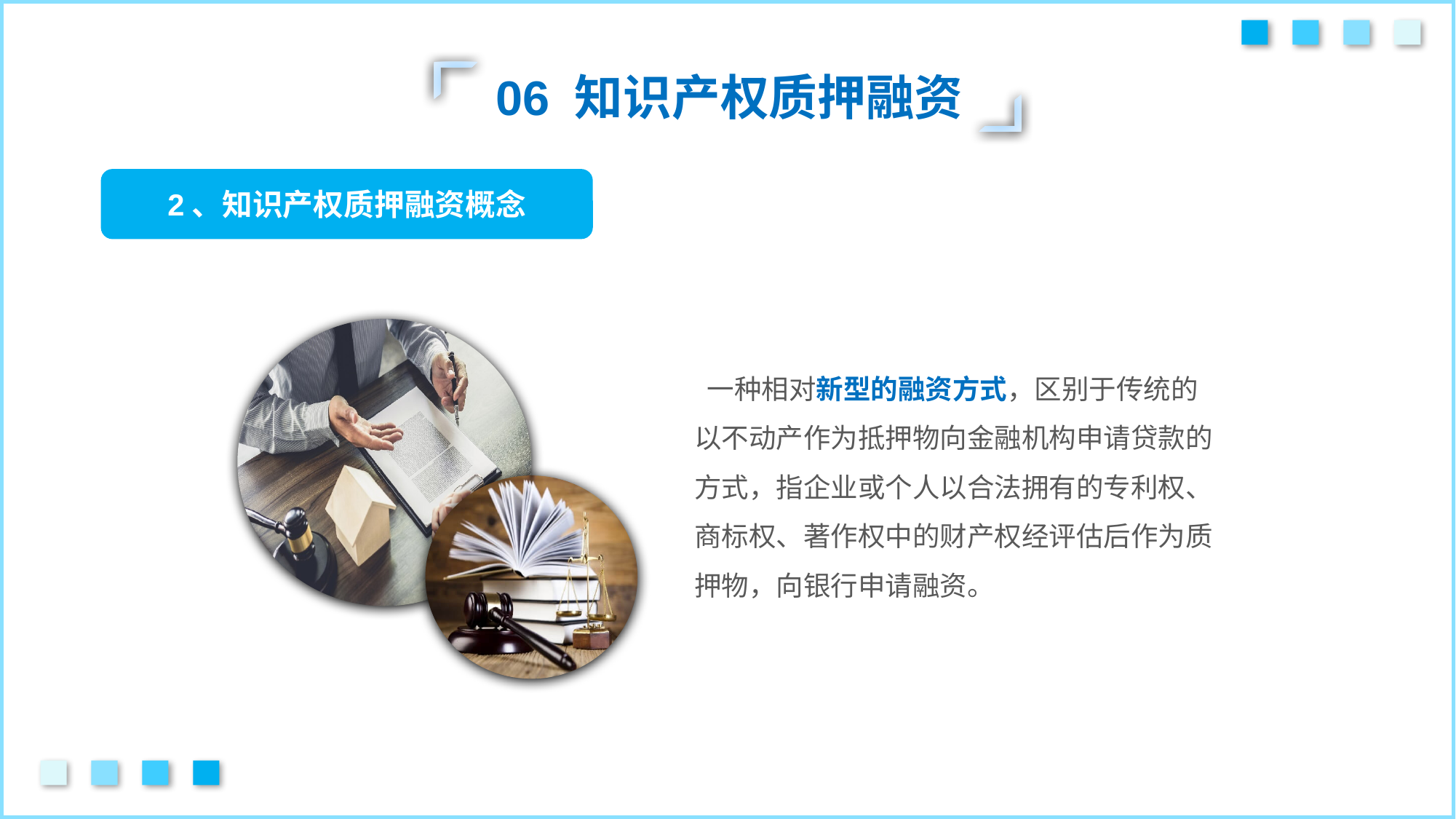

06 知识产权质押融资

2、知识产权质押融资概念

 一种相对新型的融资方式，区别于传统的以不动产作为抵押物向金融机构申请贷款的方式，指企业或个人以合法拥有的专利权、商标权、著作权中的财产权经评估后作为质押物，向银行申请融资。